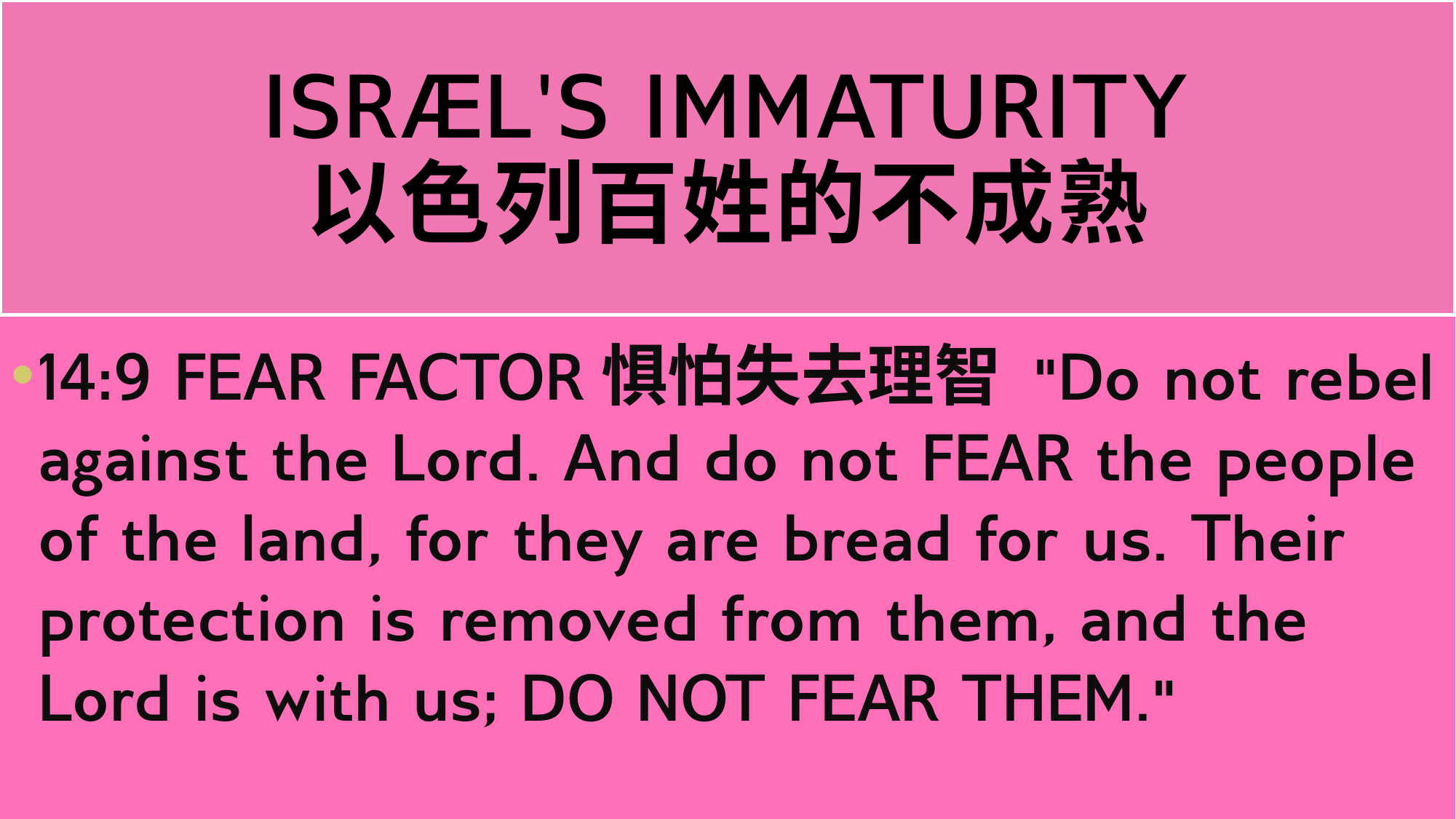

# ISRAEL'S IMMATURITY 以色列百姓的不成熟
14:9 FEAR FACTOR惧怕失去理智 "Do not rebel against the Lord. And do not FEAR the people of the land, for they are bread for us. Their protection is removed from them, and the Lord is with us; DO NOT FEAR THEM."